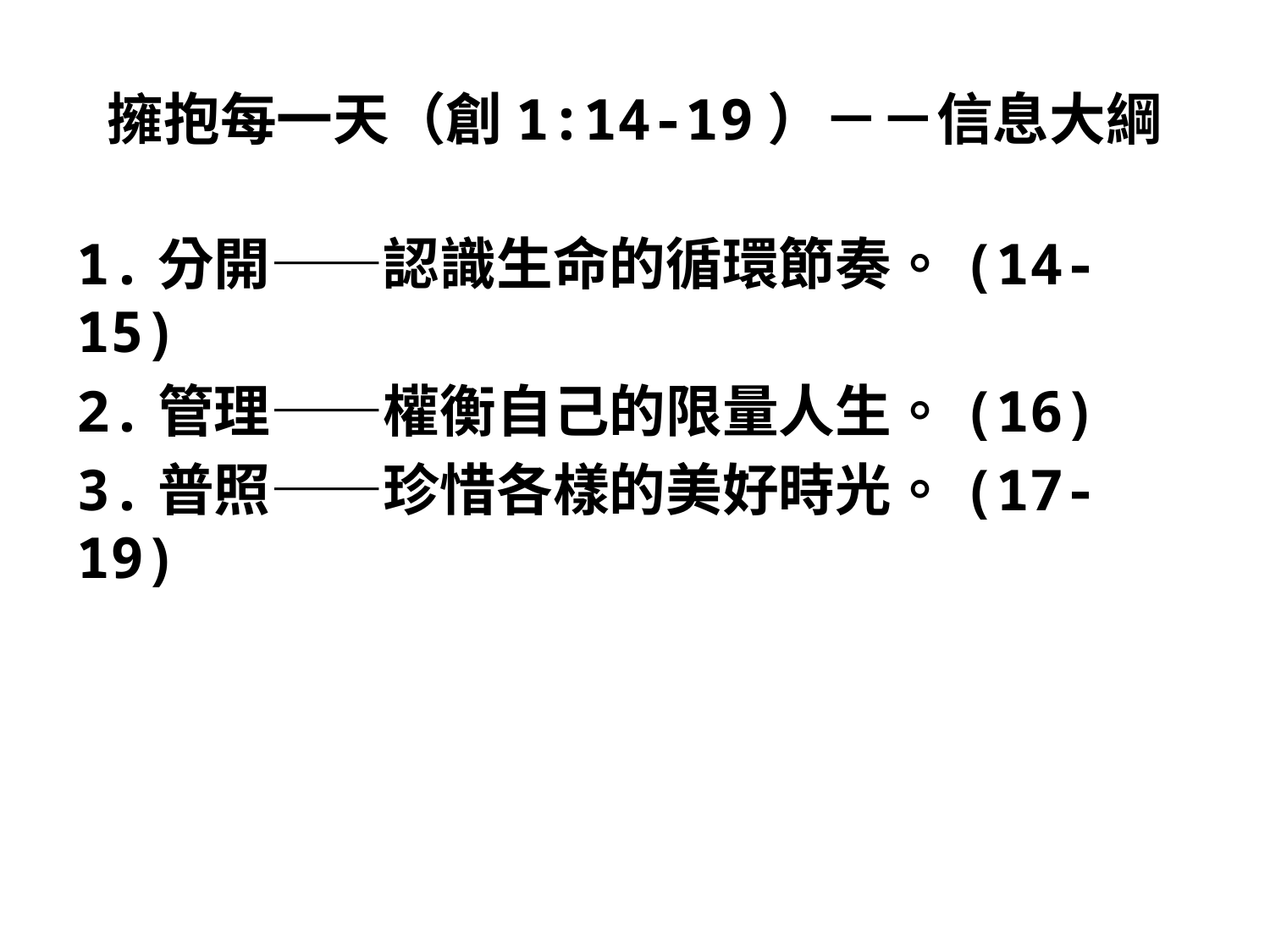

# 擁抱每一天（創1:14-19）－－信息大綱
1.分開——認識生命的循環節奏。(14-15)
2.管理——權衡自己的限量人生。(16)
3.普照——珍惜各樣的美好時光。(17-19)